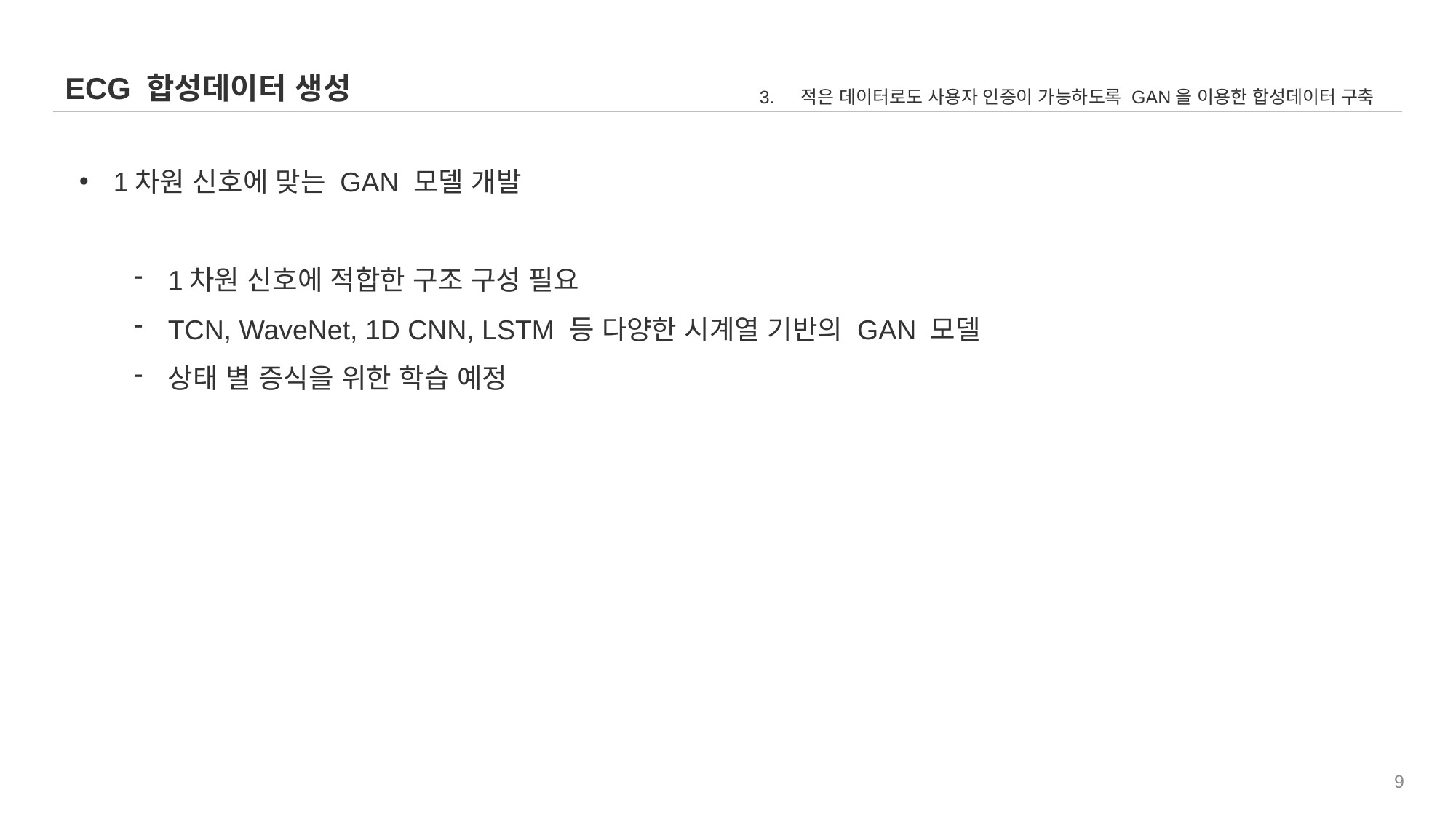

ECG 합성데이터 생성
적은 데이터로도 사용자 인증이 가능하도록 GAN을 이용한 합성데이터 구축
1차원 신호에 맞는 GAN 모델 개발

1차원 신호에 적합한 구조 구성 필요
TCN, WaveNet, 1D CNN, LSTM 등 다양한 시계열 기반의 GAN 모델
상태 별 증식을 위한 학습 예정
9